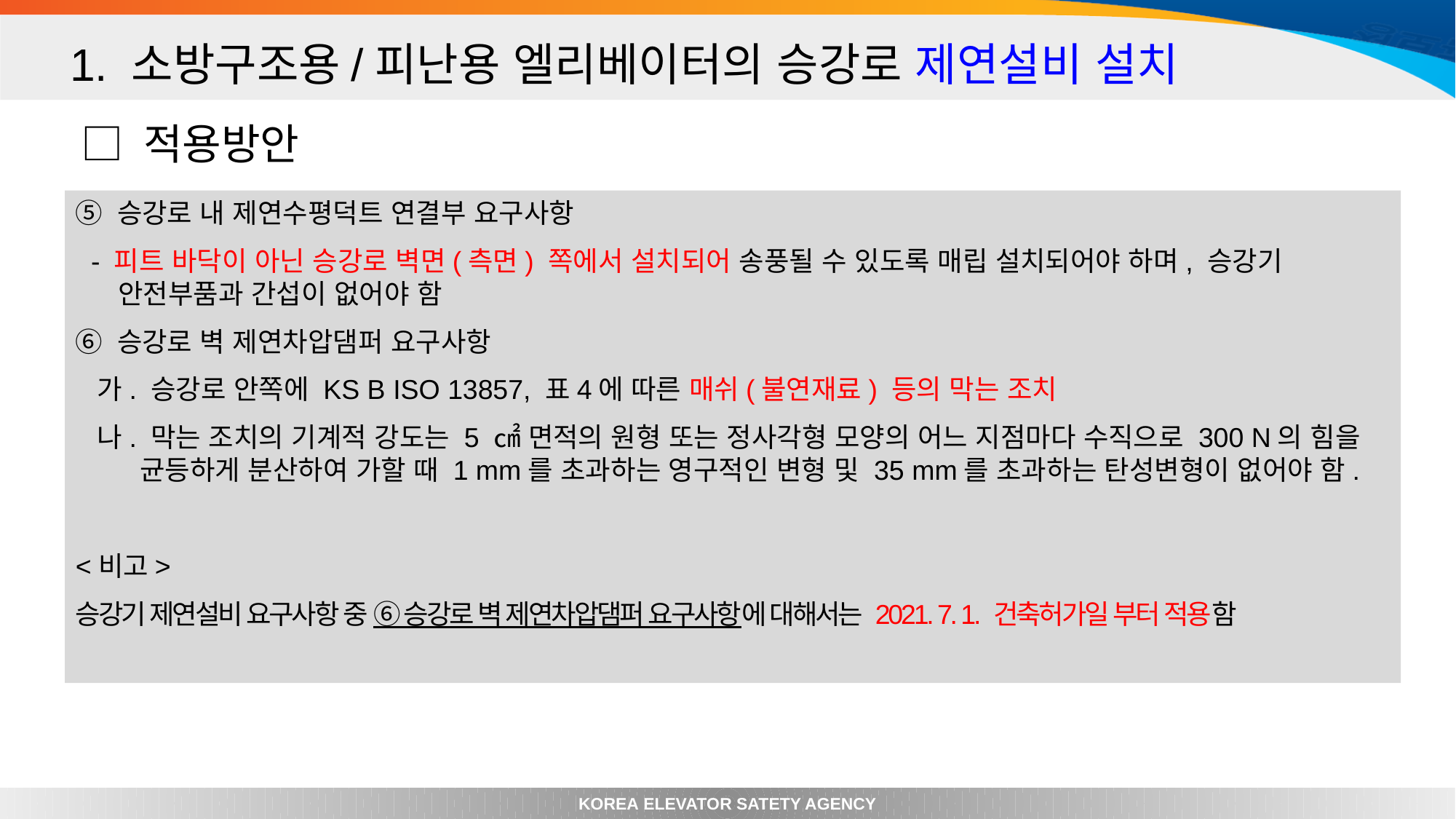

1. 소방구조용/피난용 엘리베이터의 승강로 제연설비 설치
□ 적용방안
⑤ 승강로 내 제연수평덕트 연결부 요구사항
  - 피트 바닥이 아닌 승강로 벽면(측면) 쪽에서 설치되어 송풍될 수 있도록 매립 설치되어야 하며, 승강기 안전부품과 간섭이 없어야 함
⑥ 승강로 벽 제연차압댐퍼 요구사항
  가. 승강로 안쪽에 KS B ISO 13857, 표4에 따른 매쉬(불연재료) 등의 막는 조치
  나. 막는 조치의 기계적 강도는 5 ㎠ 면적의 원형 또는 정사각형 모양의 어느 지점마다 수직으로 300 N의 힘을 균등하게 분산하여 가할 때 1 mm를 초과하는 영구적인 변형 및 35 mm를 초과하는 탄성변형이 없어야 함.

<비고>
승강기 제연설비 요구사항 중 ⑥ 승강로 벽 제연차압댐퍼 요구사항에 대해서는 2021. 7. 1. 건축허가일 부터 적용함